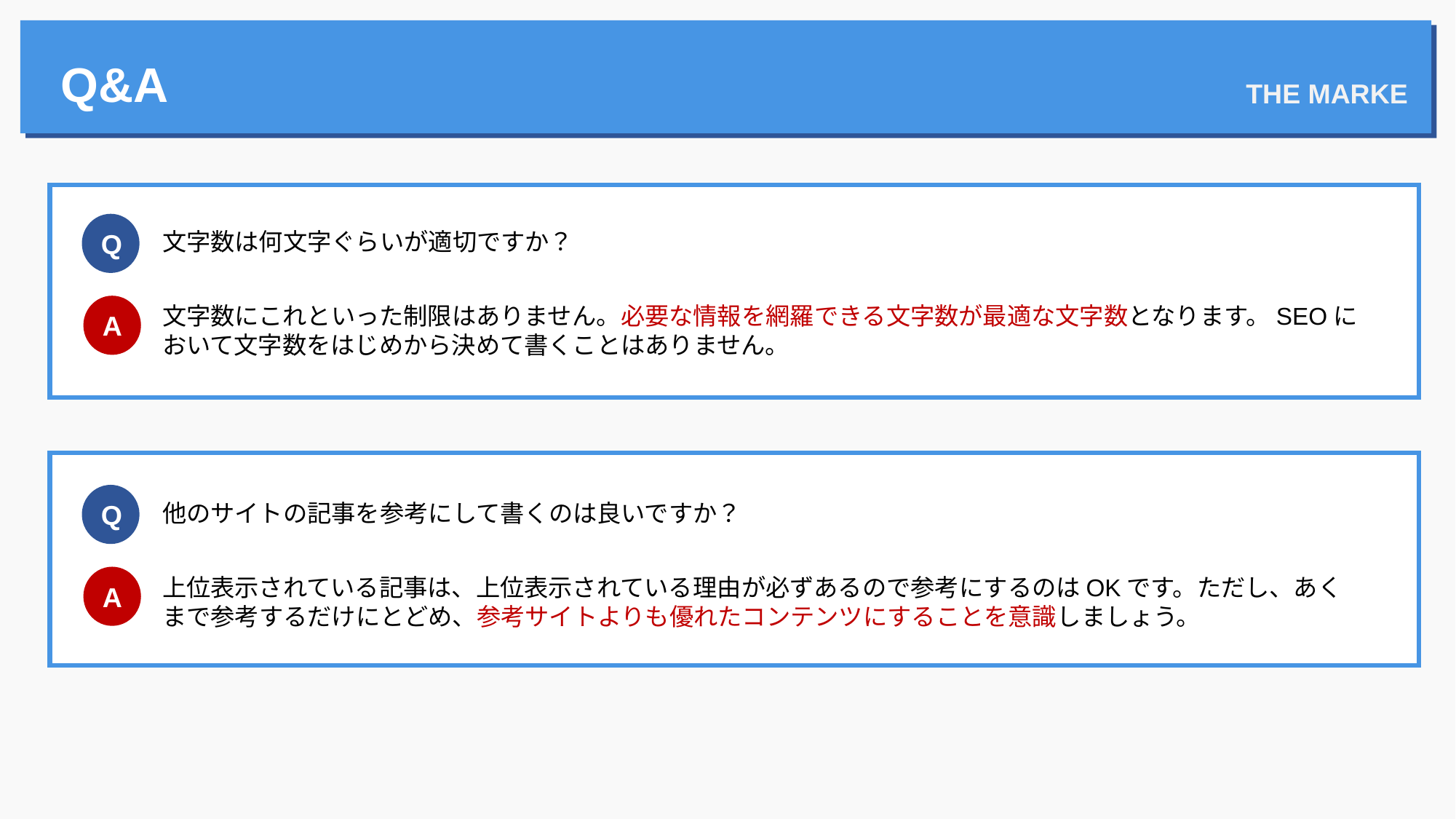

THE MARKE
Q&A

Q
文字数は何文字ぐらいが適切ですか？
A
文字数にこれといった制限はありません。必要な情報を網羅できる文字数が最適な文字数となります。SEOにおいて文字数をはじめから決めて書くことはありません。

Q
他のサイトの記事を参考にして書くのは良いですか？
A
上位表示されている記事は、上位表示されている理由が必ずあるので参考にするのはOKです。ただし、あくまで参考するだけにとどめ、参考サイトよりも優れたコンテンツにすることを意識しましょう。